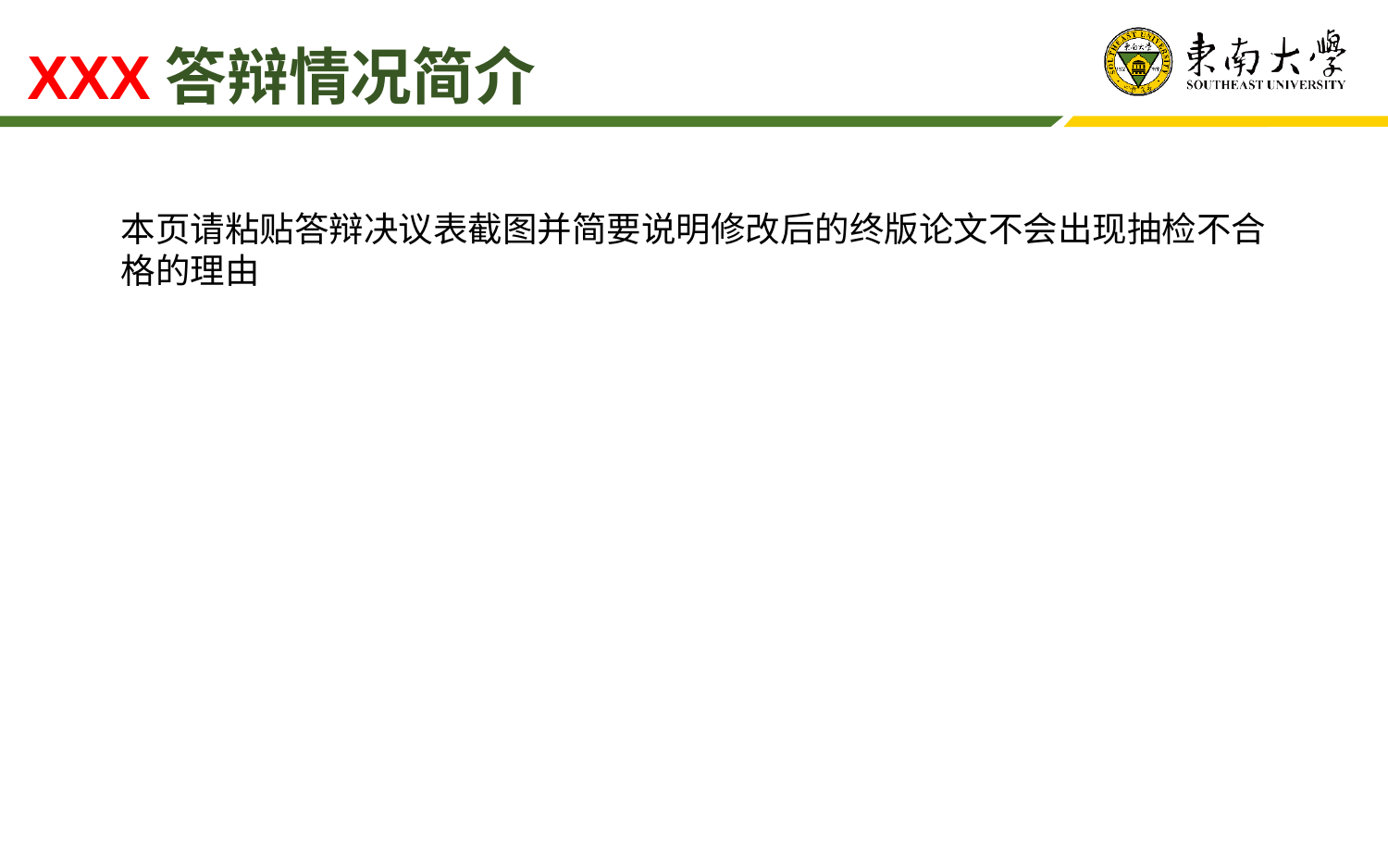

XXX答辩情况简介
本页请粘贴答辩决议表截图并简要说明修改后的终版论文不会出现抽检不合格的理由